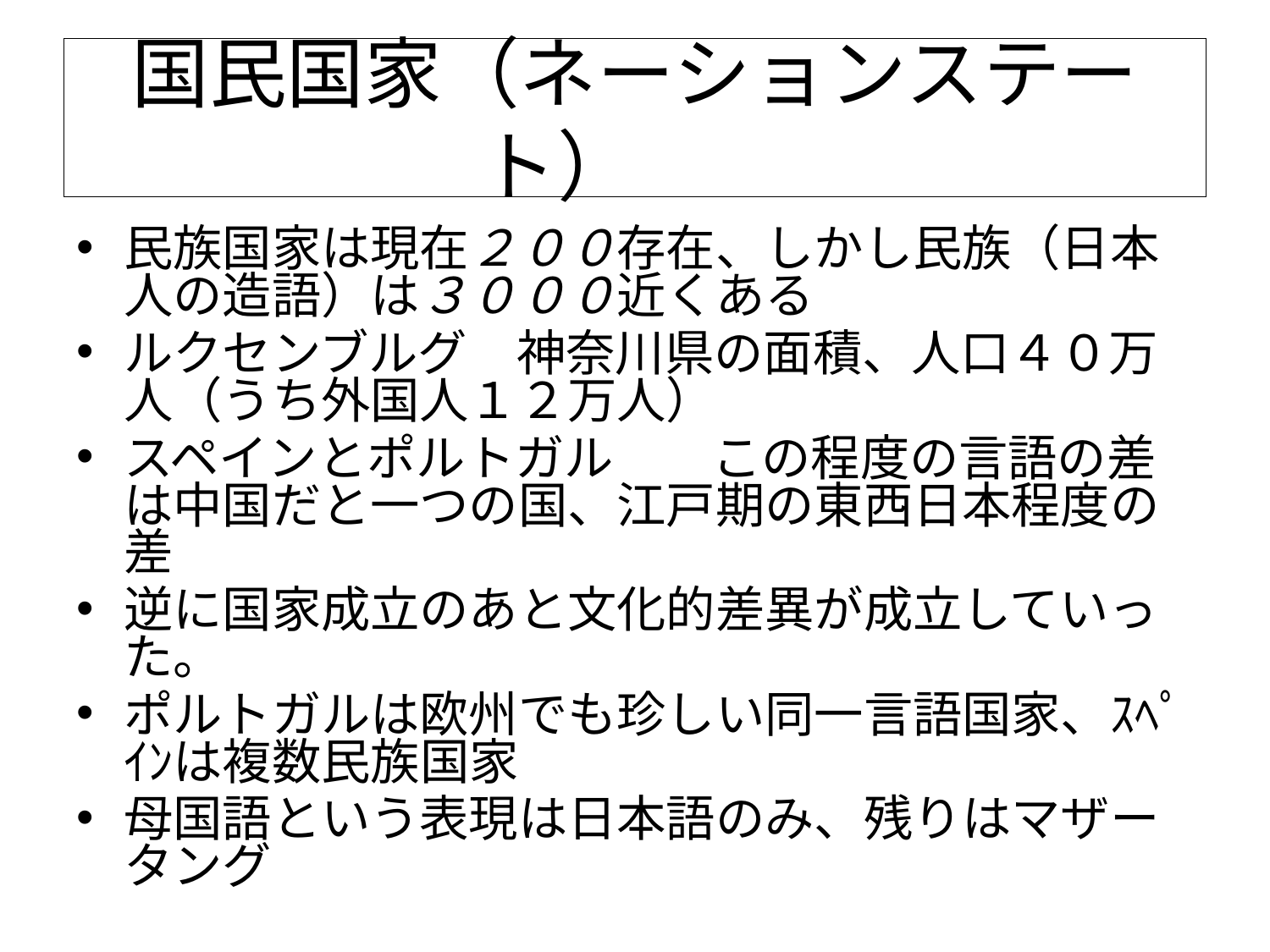

# 国民国家（ネーションステート）
民族国家は現在２００存在、しかし民族（日本人の造語）は３０００近くある
ルクセンブルグ　神奈川県の面積、人口４０万人（うち外国人１２万人）
スペインとポルトガル　　この程度の言語の差は中国だと一つの国、江戸期の東西日本程度の差
逆に国家成立のあと文化的差異が成立していった。
ポルトガルは欧州でも珍しい同一言語国家、ｽﾍﾟｲﾝは複数民族国家
母国語という表現は日本語のみ、残りはマザータング